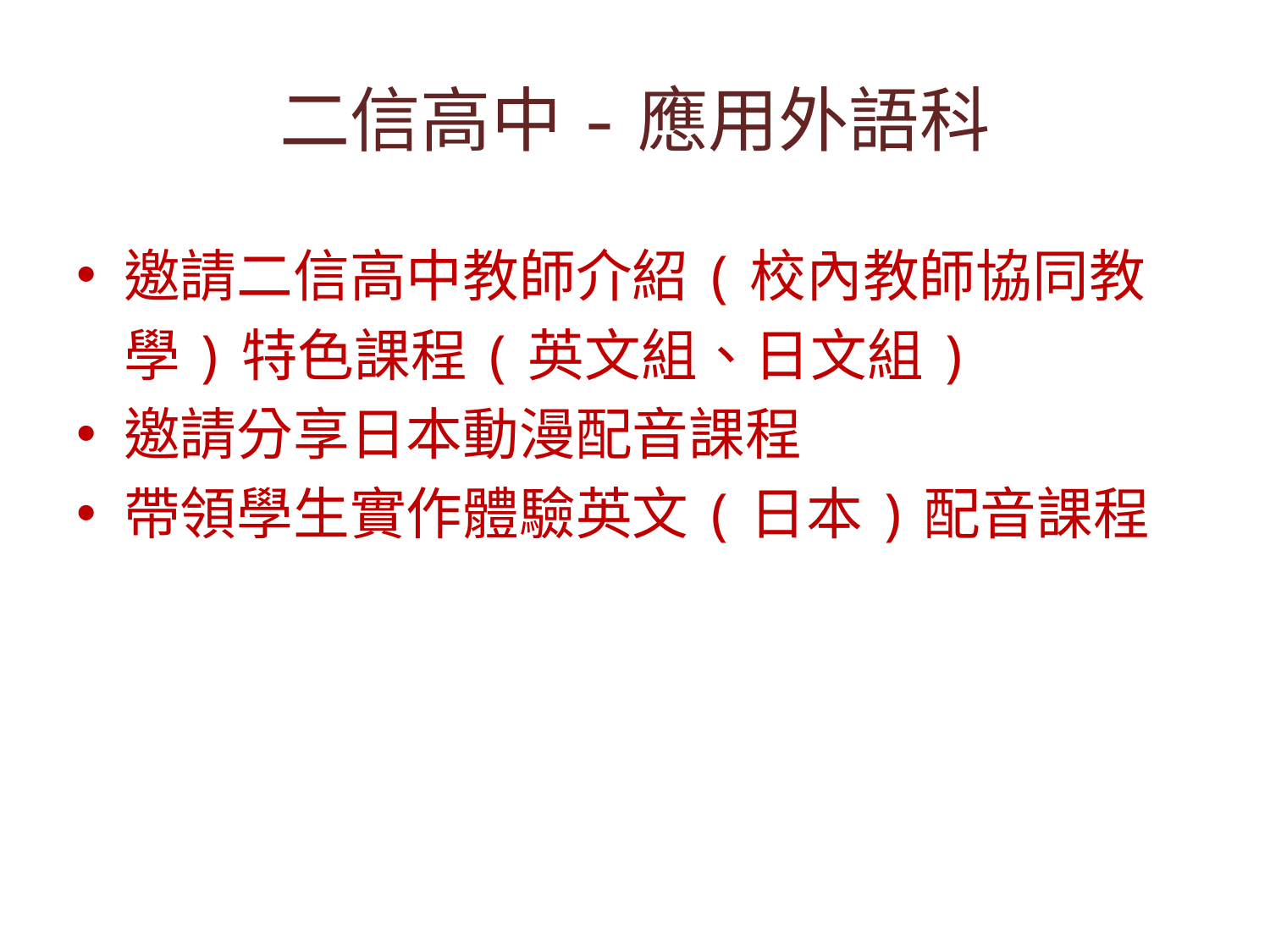

# 二信高中-應用外語科
邀請二信高中教師介紹(校內教師協同教學)特色課程(英文組、日文組)
邀請分享日本動漫配音課程
帶領學生實作體驗英文(日本)配音課程